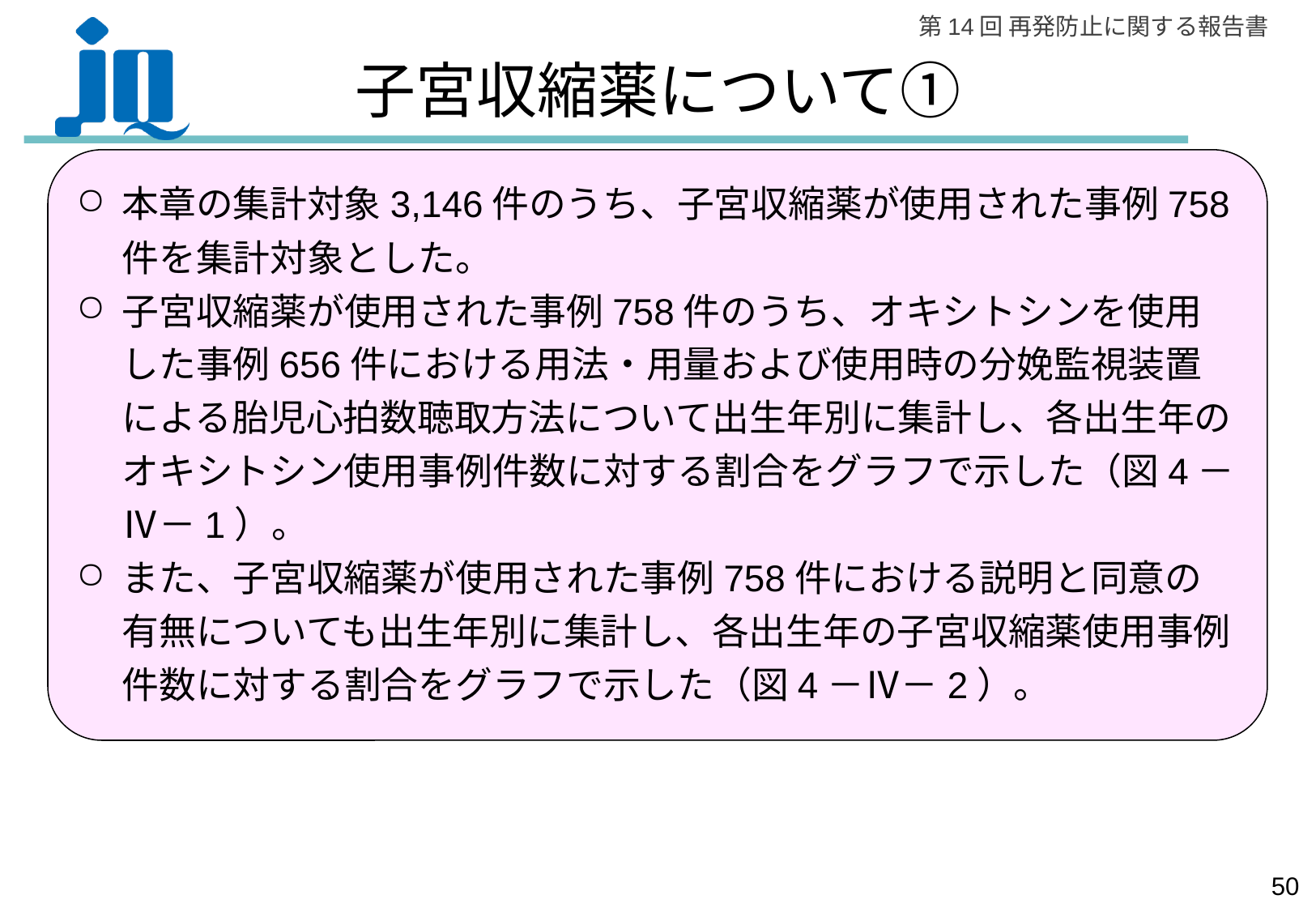

# 子宮収縮薬について①
本章の集計対象3,146件のうち、子宮収縮薬が使用された事例758件を集計対象とした。
子宮収縮薬が使用された事例758件のうち、オキシトシンを使用した事例656件における用法・用量および使用時の分娩監視装置による胎児心拍数聴取方法について出生年別に集計し、各出生年のオキシトシン使用事例件数に対する割合をグラフで示した（図4－Ⅳ－1）。
また、子宮収縮薬が使用された事例758件における説明と同意の有無についても出生年別に集計し、各出生年の子宮収縮薬使用事例件数に対する割合をグラフで示した（図4－Ⅳ－2）。

50